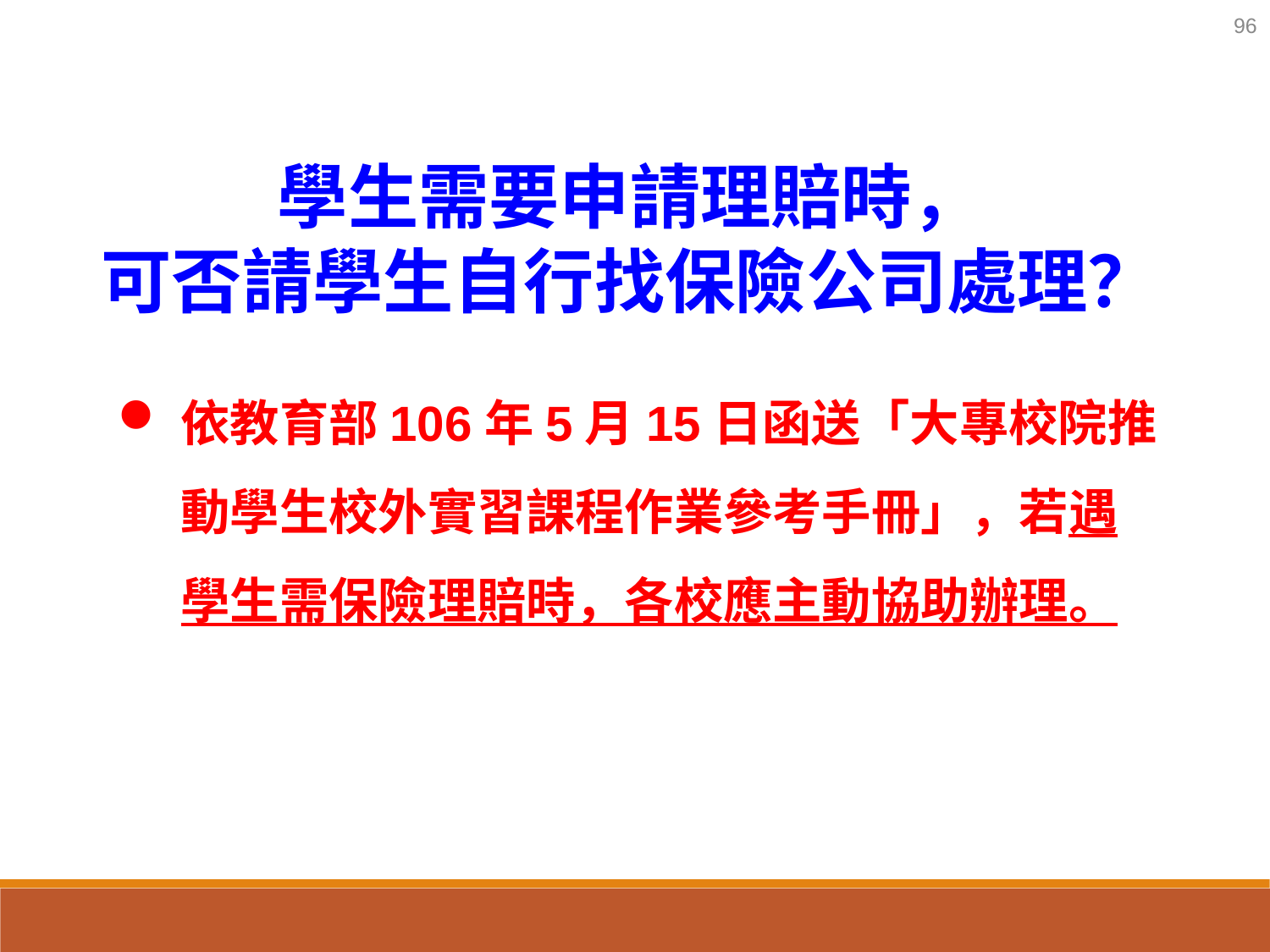

96
學生需要申請理賠時，
可否請學生自行找保險公司處理？
依教育部106年5月15日函送「大專校院推動學生校外實習課程作業參考手冊」，若遇學生需保險理賠時，各校應主動協助辦理。